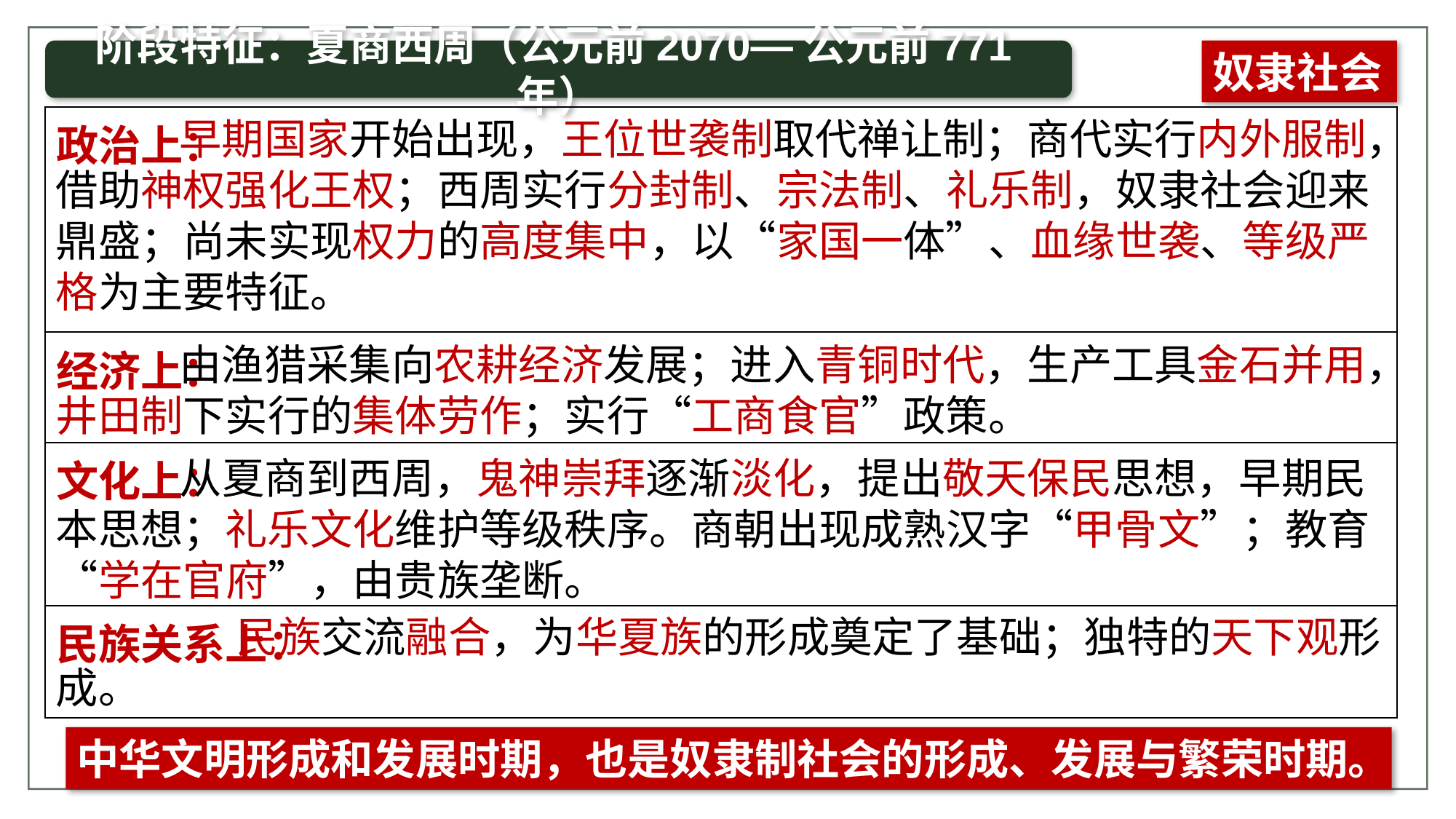

阶段特征：夏商西周（公元前2070—公元前771年）
奴隶社会
| 政治上： |
| --- |
| 经济上： |
| 文化上： |
| 民族关系上： |
            早期国家开始出现，王位世袭制取代禅让制；商代实行内外服制，借助神权强化王权；西周实行分封制、宗法制、礼乐制，奴隶社会迎来鼎盛；尚未实现权力的高度集中，以“家国一体”、血缘世袭、等级严格为主要特征。
            由渔猎采集向农耕经济发展；进入青铜时代，生产工具金石并用，井田制下实行的集体劳作；实行“工商食官”政策。
            从夏商到西周，鬼神崇拜逐渐淡化，提出敬天保民思想，早期民本思想；礼乐文化维护等级秩序。商朝出现成熟汉字“甲骨文”；教育“学在官府”，由贵族垄断。
                  民族交流融合，为华夏族的形成奠定了基础；独特的天下观形成。
中华文明形成和发展时期，也是奴隶制社会的形成、发展与繁荣时期。